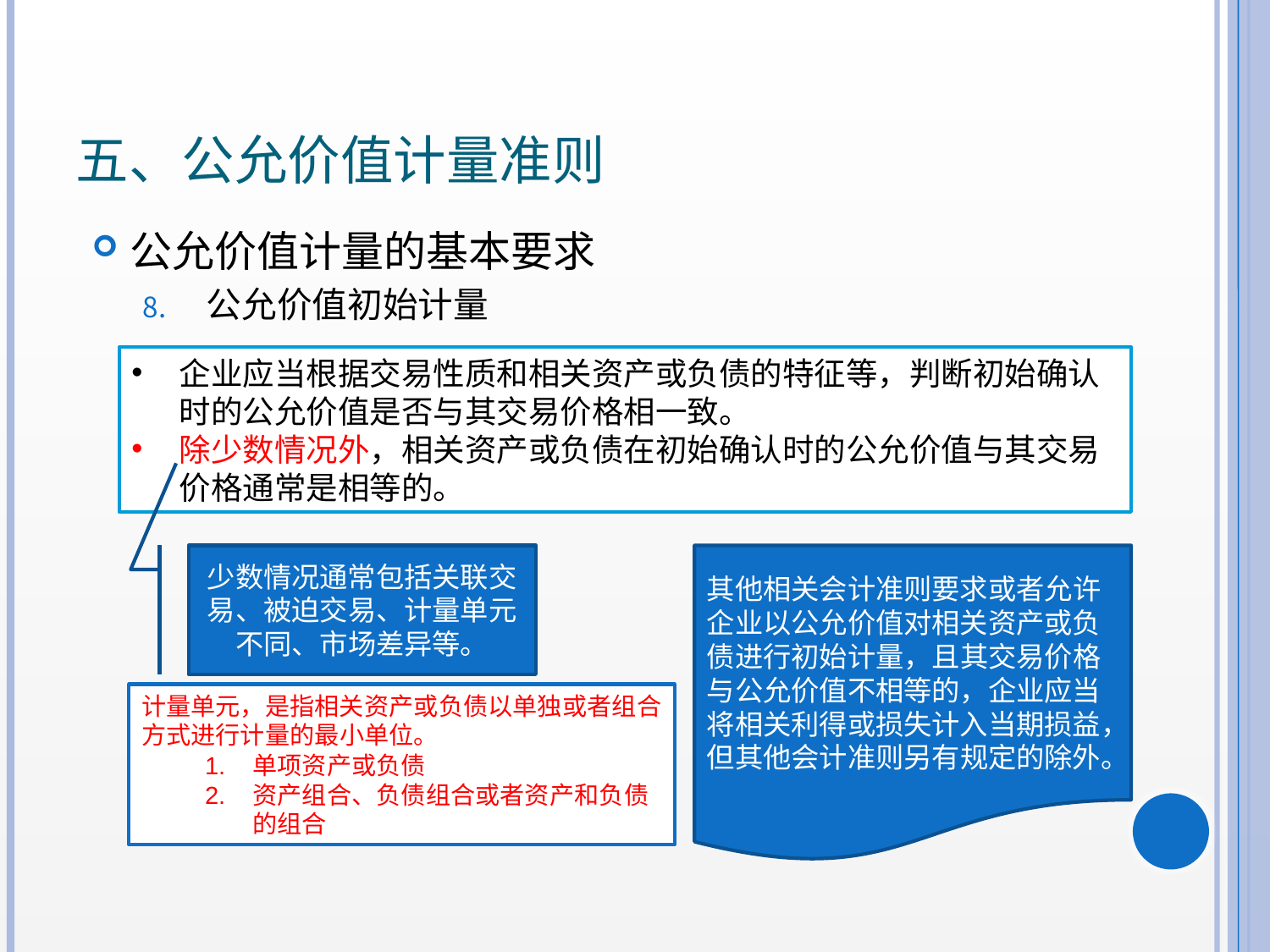

# 五、公允价值计量准则
公允价值计量的基本要求
公允价值初始计量

企业应当根据交易性质和相关资产或负债的特征等，判断初始确认时的公允价值是否与其交易价格相一致。
除少数情况外，相关资产或负债在初始确认时的公允价值与其交易价格通常是相等的。
少数情况通常包括关联交易、被迫交易、计量单元不同、市场差异等。
其他相关会计准则要求或者允许企业以公允价值对相关资产或负债进行初始计量，且其交易价格与公允价值不相等的，企业应当将相关利得或损失计入当期损益，但其他会计准则另有规定的除外。
计量单元，是指相关资产或负债以单独或者组合方式进行计量的最小单位。
单项资产或负债
资产组合、负债组合或者资产和负债的组合